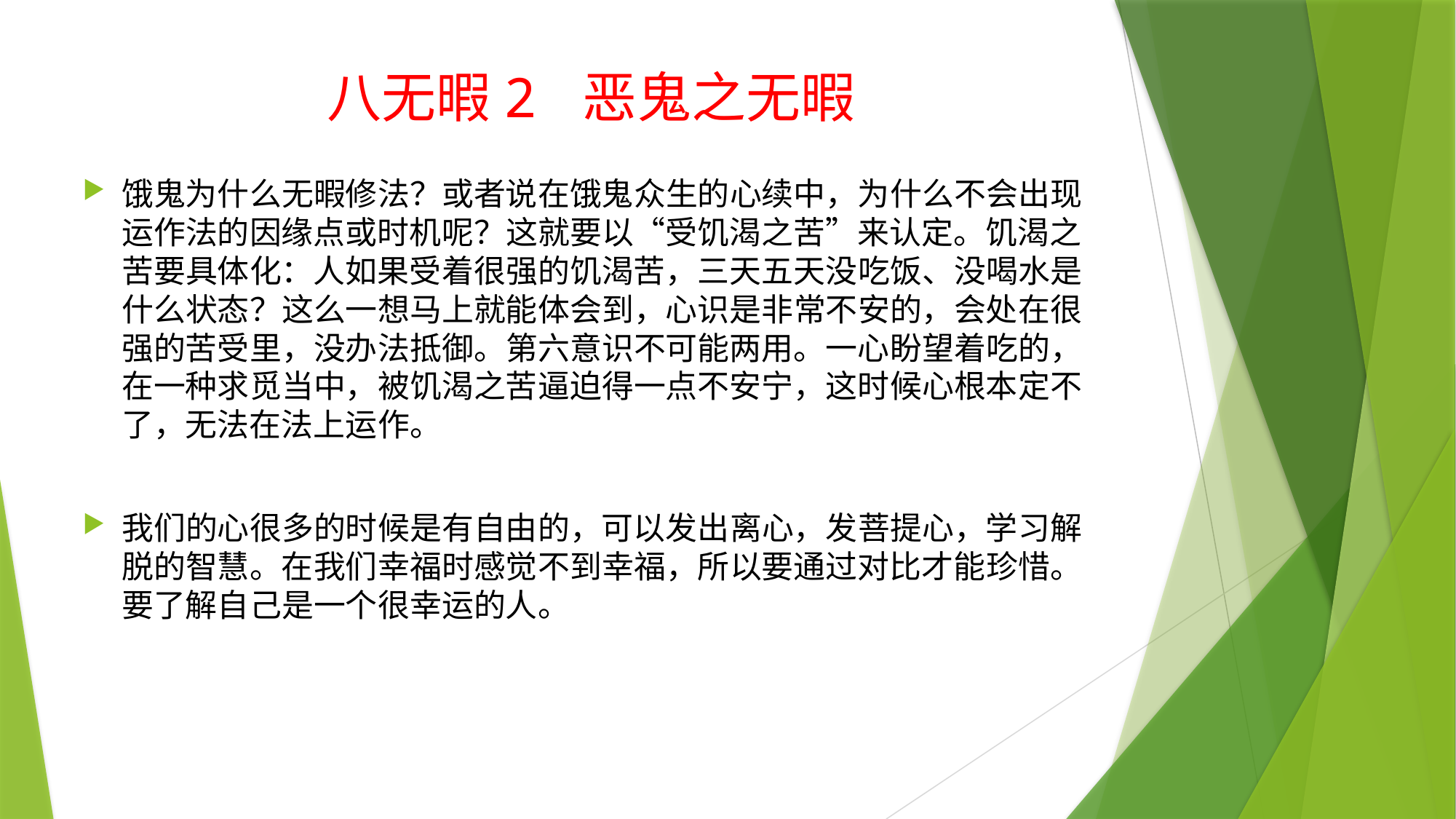

# 八无暇2 恶鬼之无暇
饿鬼为什么无暇修法？或者说在饿鬼众生的心续中，为什么不会出现运作法的因缘点或时机呢？这就要以“受饥渴之苦”来认定。饥渴之苦要具体化：人如果受着很强的饥渴苦，三天五天没吃饭、没喝水是什么状态？这么一想马上就能体会到，心识是非常不安的，会处在很强的苦受里，没办法抵御。第六意识不可能两用。一心盼望着吃的，在一种求觅当中，被饥渴之苦逼迫得一点不安宁，这时候心根本定不了，无法在法上运作。

我们的心很多的时候是有自由的，可以发出离心，发菩提心，学习解脱的智慧。在我们幸福时感觉不到幸福，所以要通过对比才能珍惜。要了解自己是一个很幸运的人。